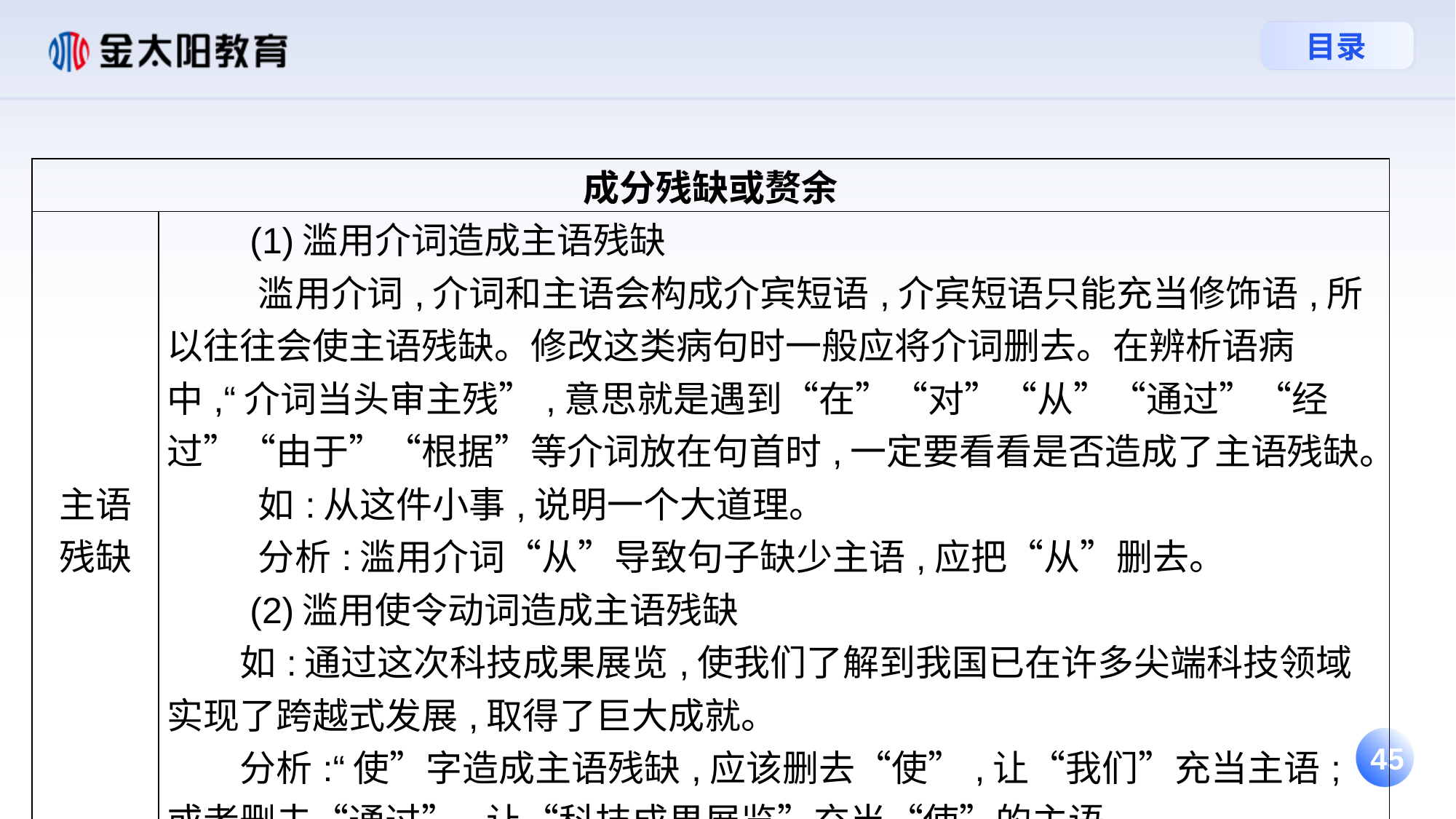

| 成分残缺或赘余 |  |
| --- | --- |
| 主语 残缺 | (1)滥用介词造成主语残缺 滥用介词,介词和主语会构成介宾短语,介宾短语只能充当修饰语,所以往往会使主语残缺。修改这类病句时一般应将介词删去。在辨析语病中,“介词当头审主残”,意思就是遇到“在”“对”“从”“通过”“经过”“由于”“根据”等介词放在句首时,一定要看看是否造成了主语残缺。 如:从这件小事,说明一个大道理。 分析:滥用介词“从”导致句子缺少主语,应把“从”删去。 (2)滥用使令动词造成主语残缺 如:通过这次科技成果展览,使我们了解到我国已在许多尖端科技领域实现了跨越式发展,取得了巨大成就。 分析:“使”字造成主语残缺,应该删去“使”,让“我们”充当主语;或者删去“通过”,让“科技成果展览”充当“使”的主语。 |